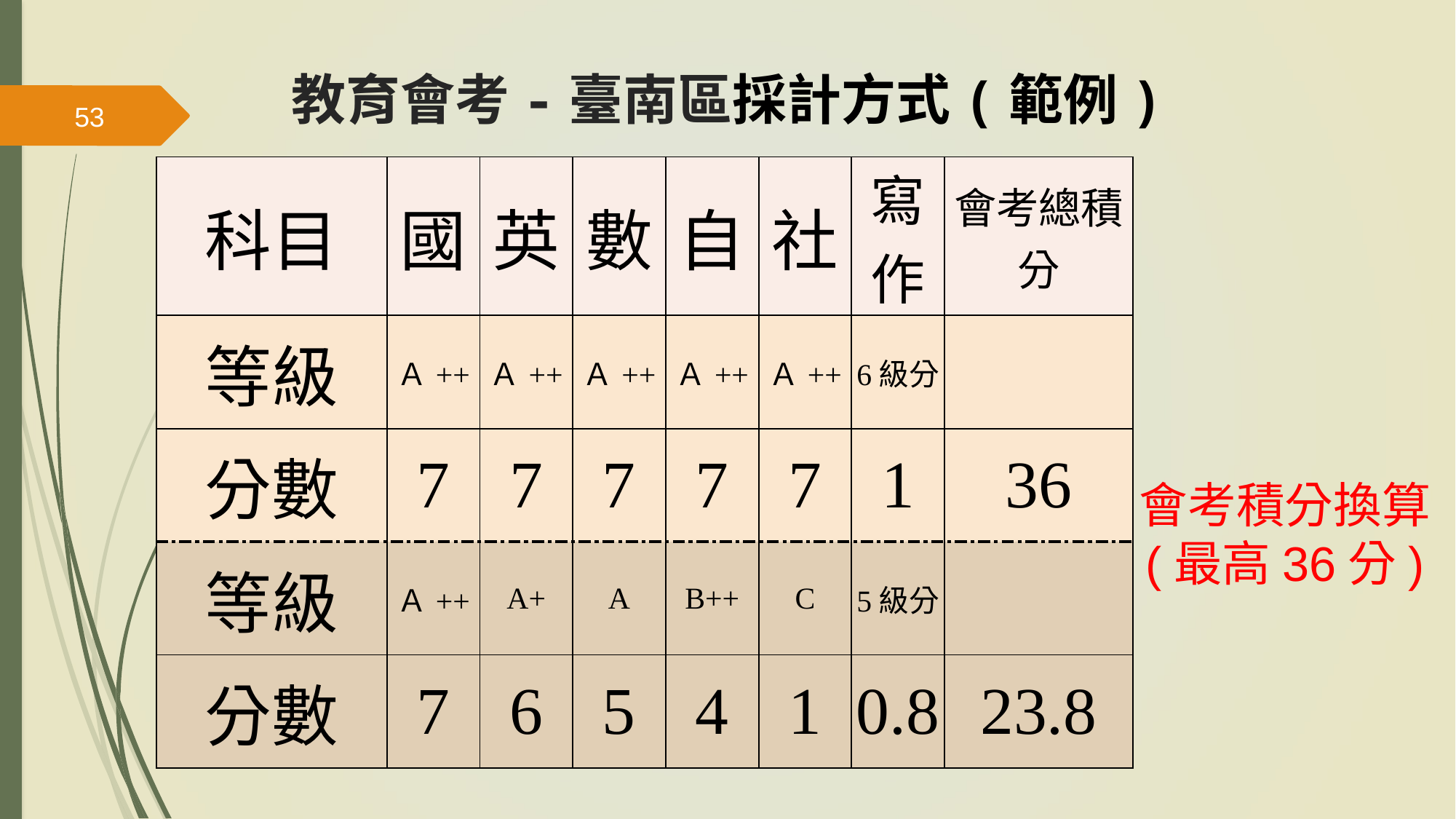

教育會考-臺南區採計方式(範例)
53
| 科目 | 國 | 英 | 數 | 自 | 社 | 寫作 | 會考總積分 |
| --- | --- | --- | --- | --- | --- | --- | --- |
| 等級 | Ａ++ | Ａ++ | Ａ++ | Ａ++ | Ａ++ | 6級分 |  |
| 分數 | 7 | 7 | 7 | 7 | 7 | 1 | 36 |
| 等級 | Ａ++ | A+ | A | B++ | C | 5級分 |  |
| 分數 | 7 | 6 | 5 | 4 | 1 | 0.8 | 23.8 |
會考積分換算
(最高36分)